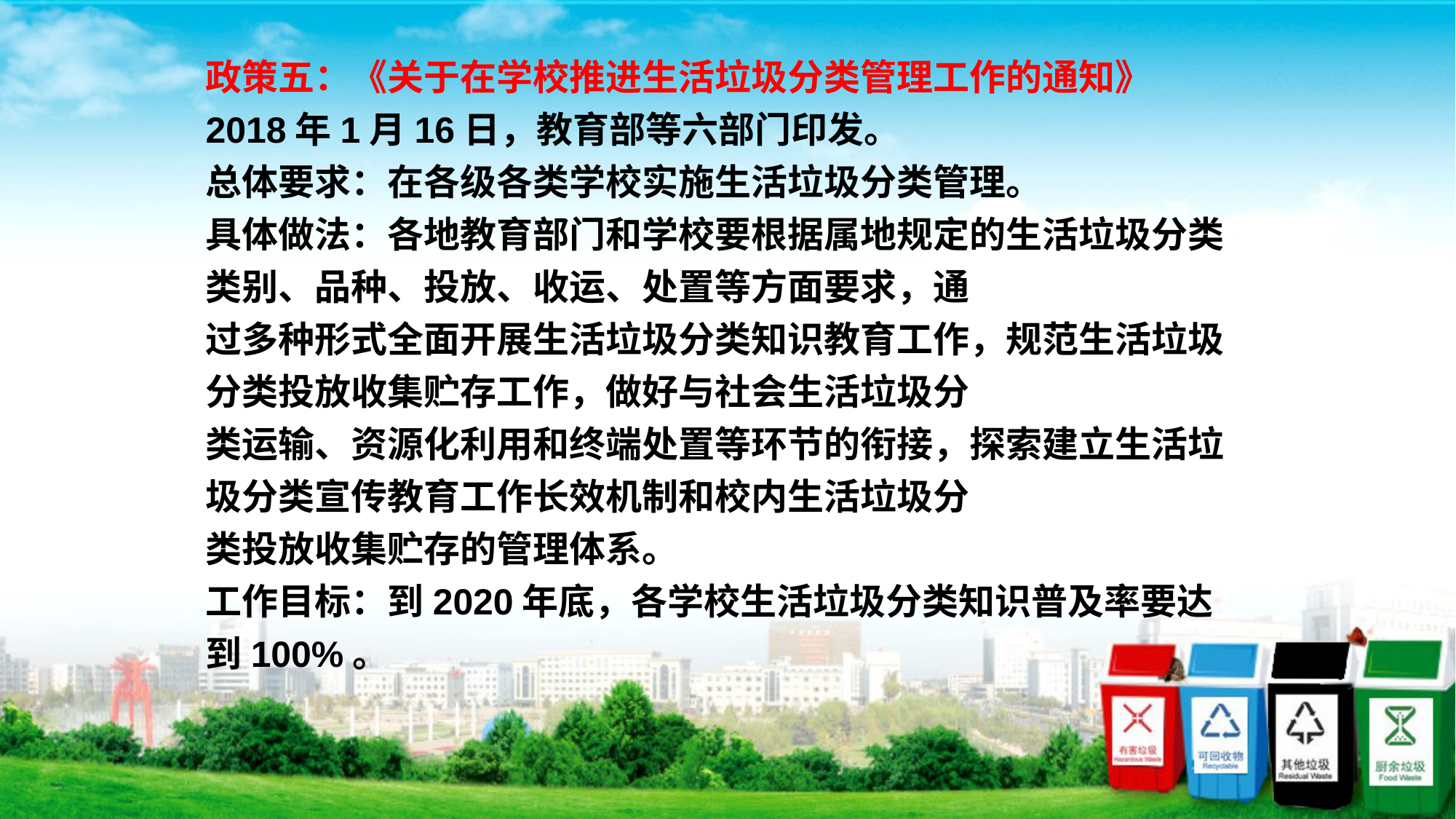

政策五：《关于在学校推进生活垃圾分类管理工作的通知》
2018年1月16日，教育部等六部门印发。
总体要求：在各级各类学校实施生活垃圾分类管理。
具体做法：各地教育部门和学校要根据属地规定的生活垃圾分类类别、品种、投放、收运、处置等方面要求，通
过多种形式全面开展生活垃圾分类知识教育工作，规范生活垃圾分类投放收集贮存工作，做好与社会生活垃圾分
类运输、资源化利用和终端处置等环节的衔接，探索建立生活垃圾分类宣传教育工作长效机制和校内生活垃圾分
类投放收集贮存的管理体系。
工作目标：到2020年底，各学校生活垃圾分类知识普及率要达到100%。